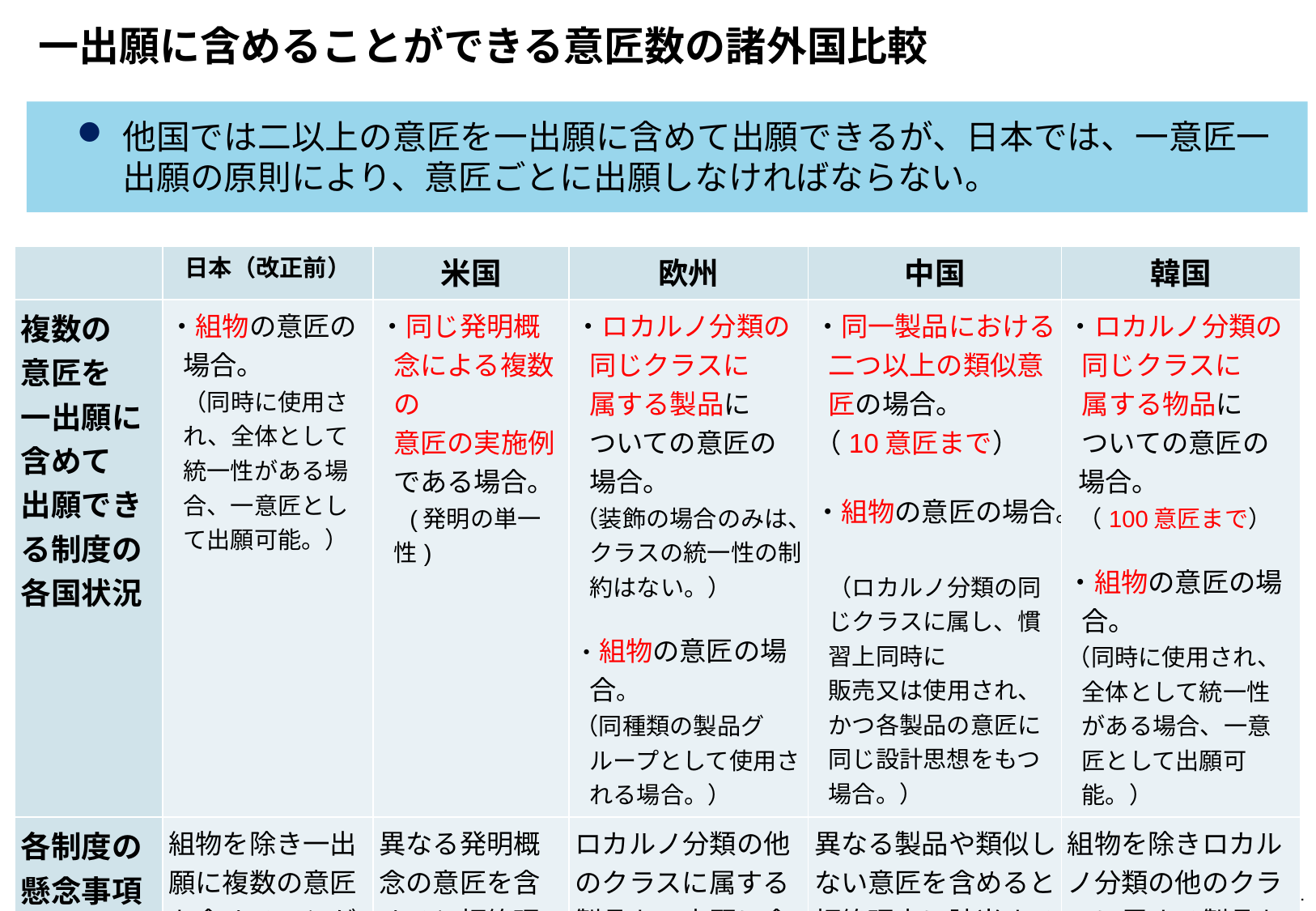

# 一出願に含めることができる意匠数の諸外国比較
他国では二以上の意匠を一出願に含めて出願できるが、日本では、一意匠一出願の原則により、意匠ごとに出願しなければならない。
|  | 日本（改正前） | 米国 | 欧州 | 中国 | 韓国 |
| --- | --- | --- | --- | --- | --- |
| 複数の 意匠を 一出願に含めて 出願できる制度の 各国状況 | ・組物の意匠の場合。 （同時に使用され、全体として統一性がある場合、一意匠として出願可能。） | ・同じ発明概念による複数の 意匠の実施例である場合。 　(発明の単一性) | ・ロカルノ分類の 同じクラスに 属する製品に ついての意匠の 場合。 （装飾の場合のみは、クラスの統一性の制約はない。） ・組物の意匠の場合。 （同種類の製品グループとして使用される場合。） | ・同一製品における二つ以上の類似意匠の場合。 （10意匠まで） ・組物の意匠の場合。 （ロカルノ分類の同じクラスに属し、慣習上同時に 販売又は使用され、かつ各製品の意匠に同じ設計思想をもつ場合。） | ・ロカルノ分類の 同じクラスに 属する物品に ついての意匠の 場合。 （100意匠まで） ・組物の意匠の場合。 （同時に使用され、 全体として統一性 がある場合、一意 匠として出願可 能。） |
| 各制度の懸念事項 | 組物を除き一出願に複数の意匠を含めることができない。 | 異なる発明概念の意匠を含めると拒絶理由に該当する。 | ロカルノ分類の他のクラスに属する製品を一出願に含めることができない。（例：自動車と自動車おもちゃ） | 異なる製品や類似しない意匠を含めると拒絶理由に該当する。 | 組物を除きロカルノ分類の他のクラスに属する製品を一出願に含めることができない。 （例：自動車と自動車おもちゃ） |
31